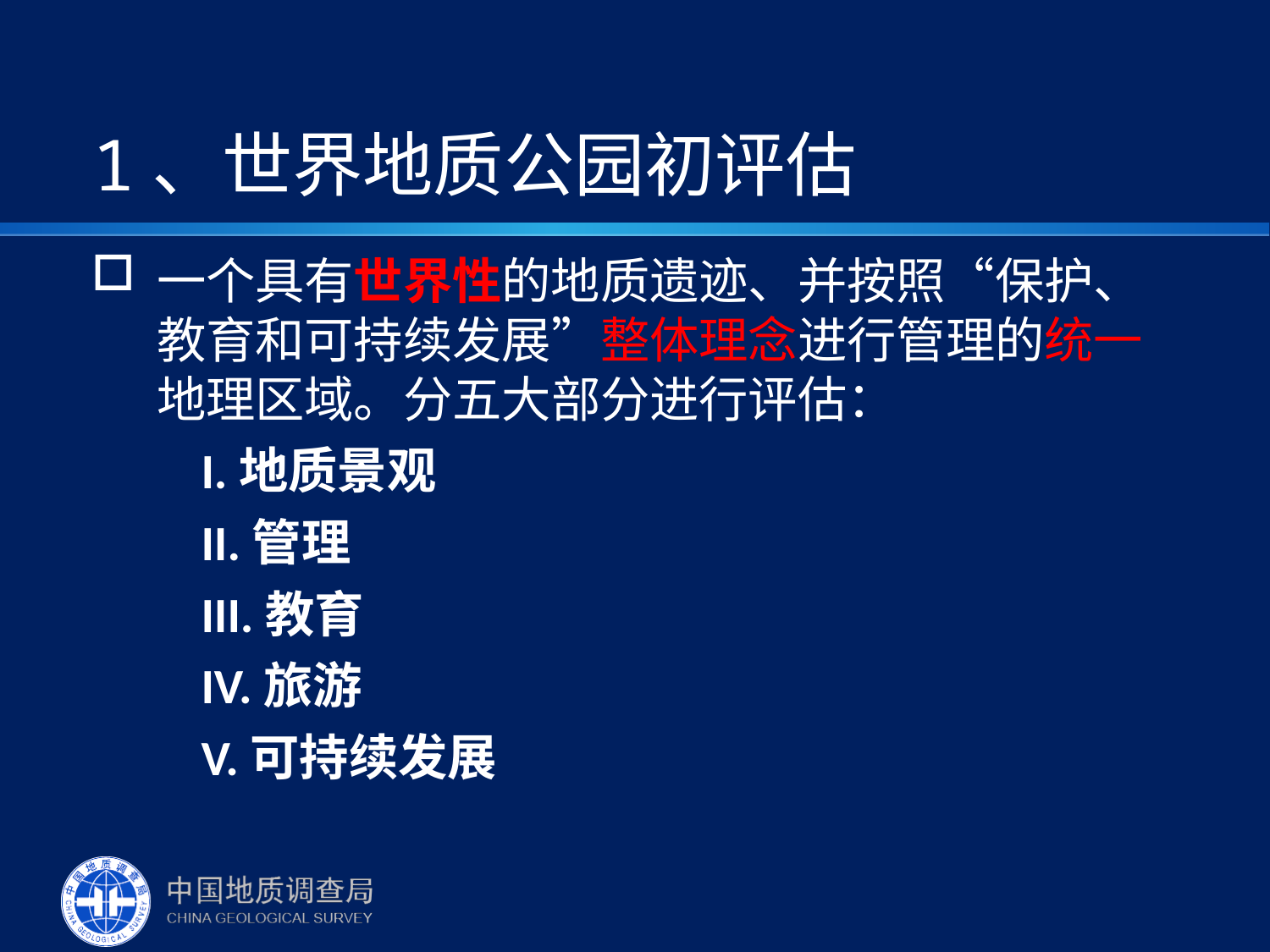

# 1、世界地质公园初评估
一个具有世界性的地质遗迹、并按照“保护、教育和可持续发展”整体理念进行管理的统一地理区域。分五大部分进行评估：
I.地质景观
II.管理
III.教育
IV.旅游
V.可持续发展